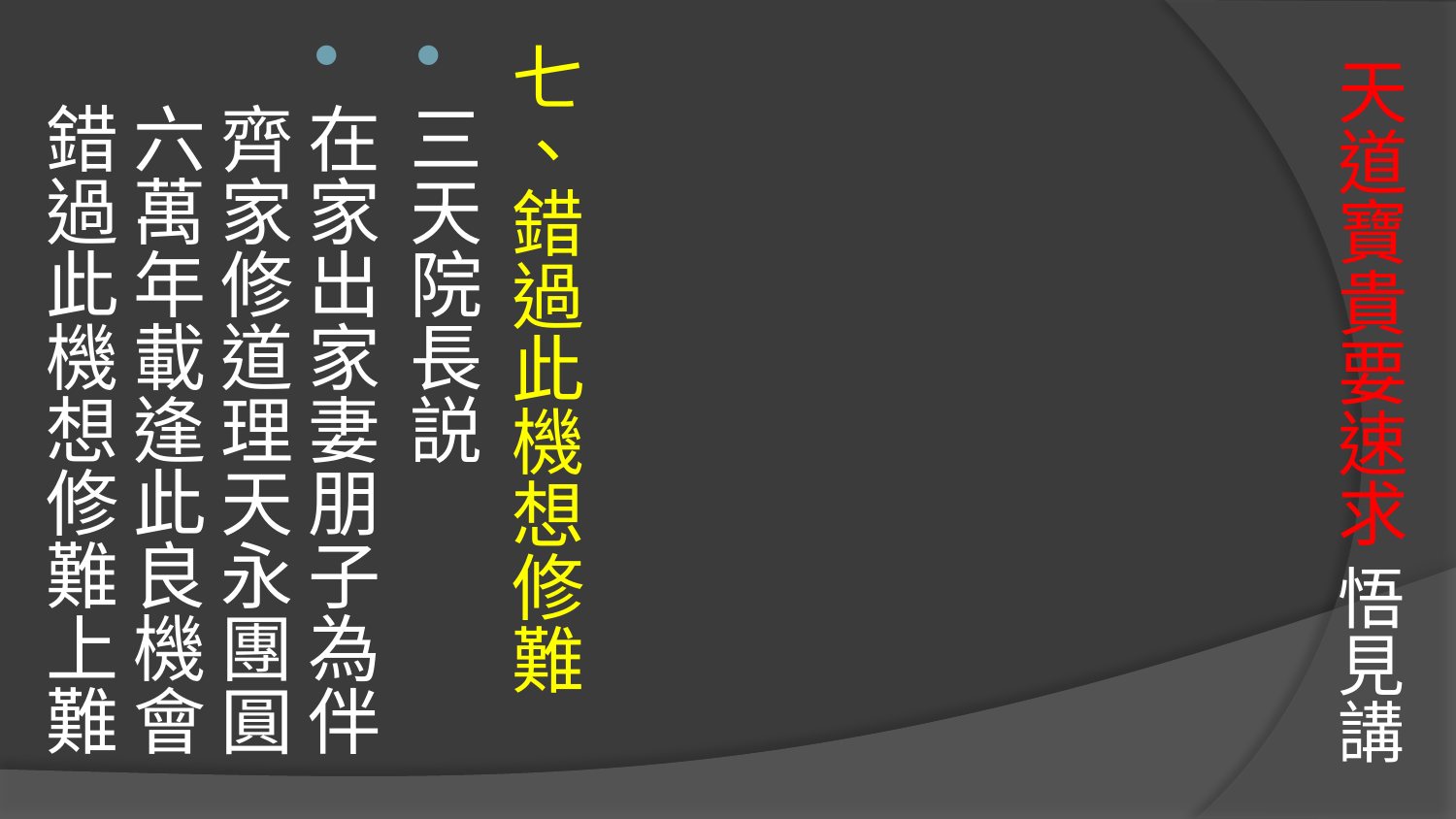

七、錯過此機想修難
三天院長説
在家出家妻朋子為伴 
齊家修道理天永團圓
六萬年載逢此良機會 
錯過此機想修難上難
# 天道寶貴要速求 悟見講